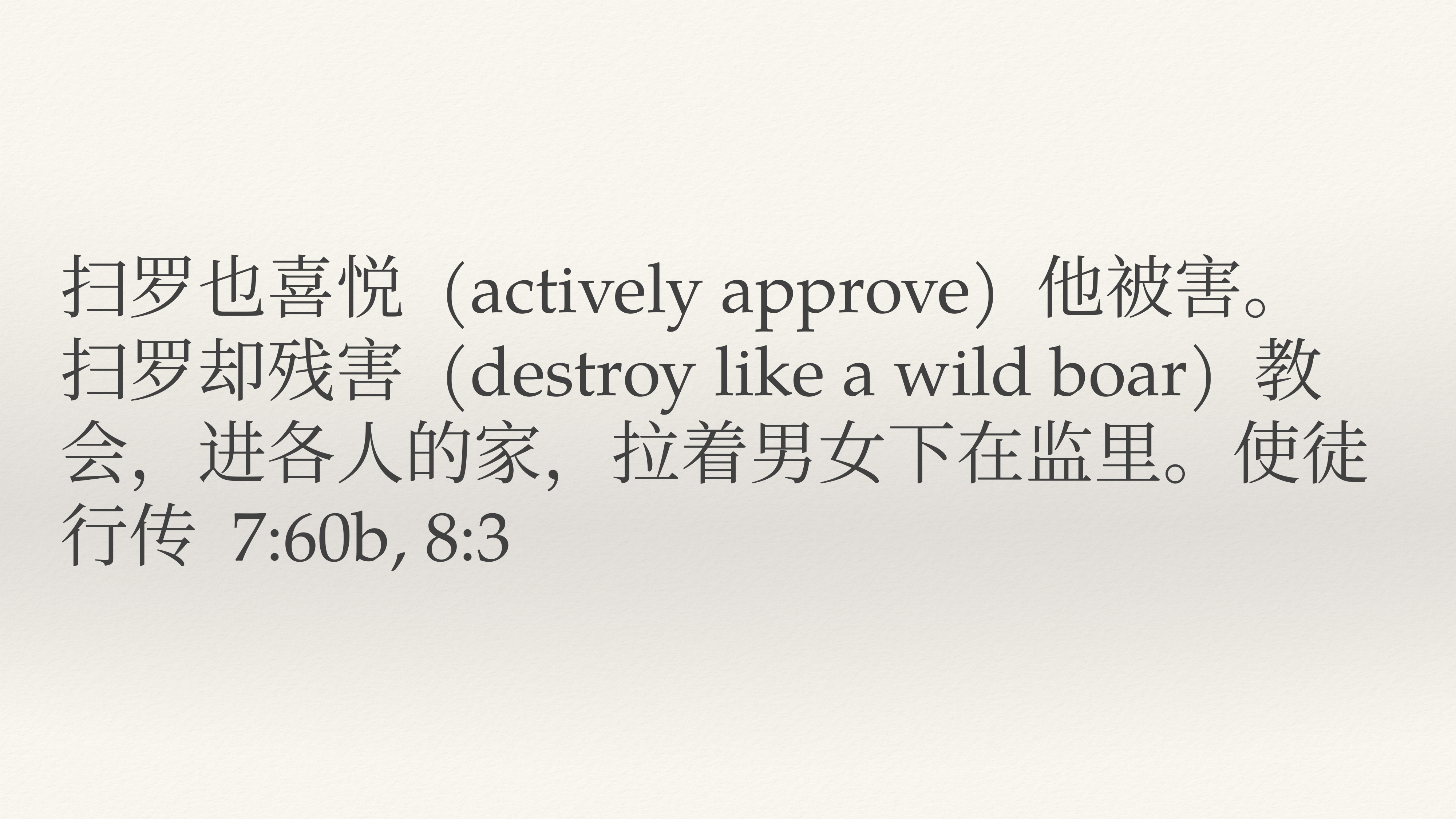

扫罗也喜悦 (actively approve) 他被害。 扫罗却残害 (destroy like a wild boar) 教会，进各人的家，拉着男女下在监里。使徒行传 7:60b, 8:3